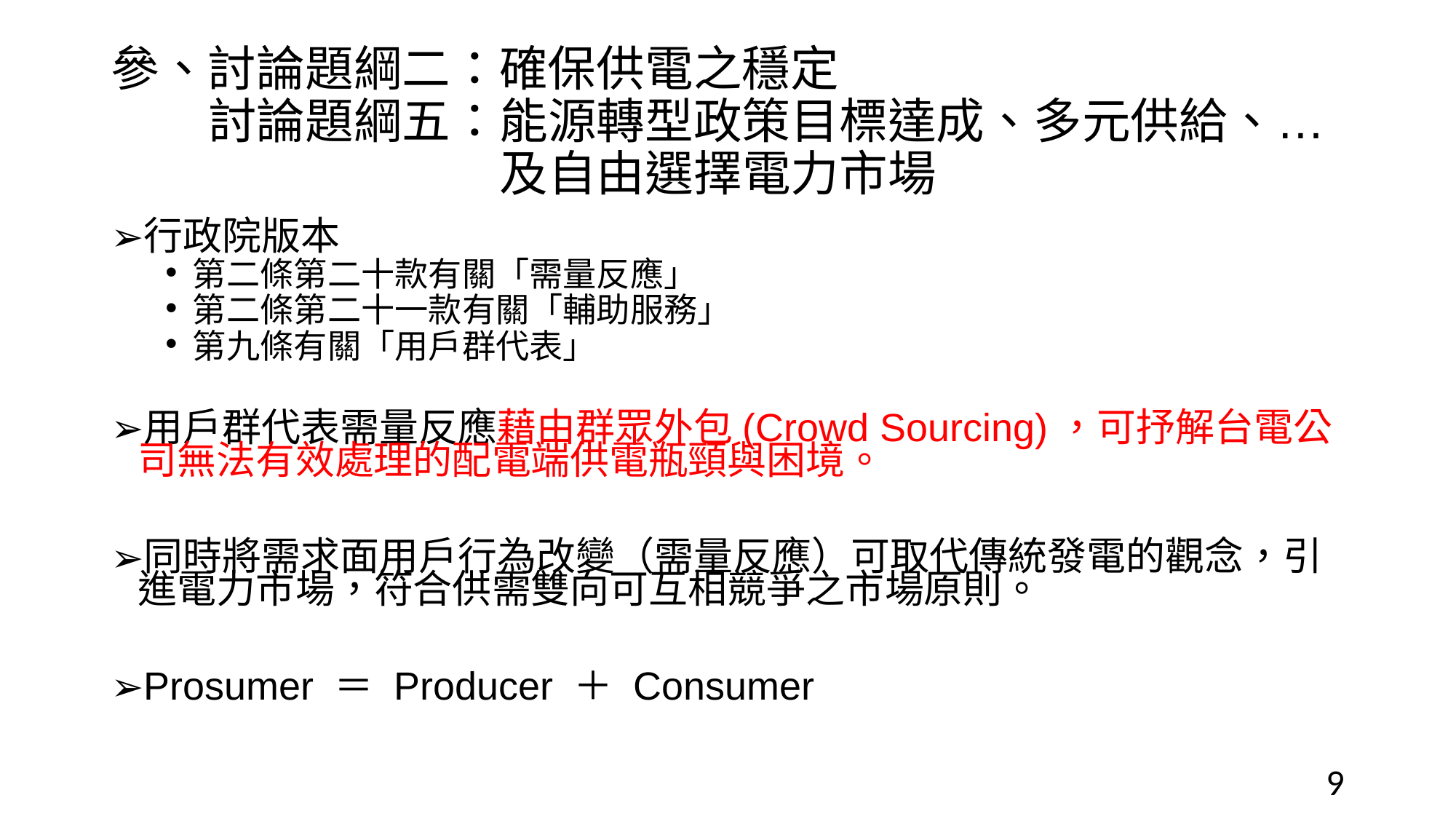

# 參、討論題綱二：確保供電之穩定 　　討論題綱五：能源轉型政策目標達成、多元供給、…　 　　　　　　　　及自由選擇電力市場
行政院版本
第二條第二十款有關「需量反應」
第二條第二十一款有關「輔助服務」
第九條有關「用戶群代表」

用戶群代表需量反應藉由群眾外包(Crowd Sourcing)，可抒解台電公司無法有效處理的配電端供電瓶頸與困境。

同時將需求面用戶行為改變（需量反應）可取代傳統發電的觀念，引進電力市場，符合供需雙向可互相競爭之市場原則。

Prosumer ＝ Producer ＋ Consumer
9